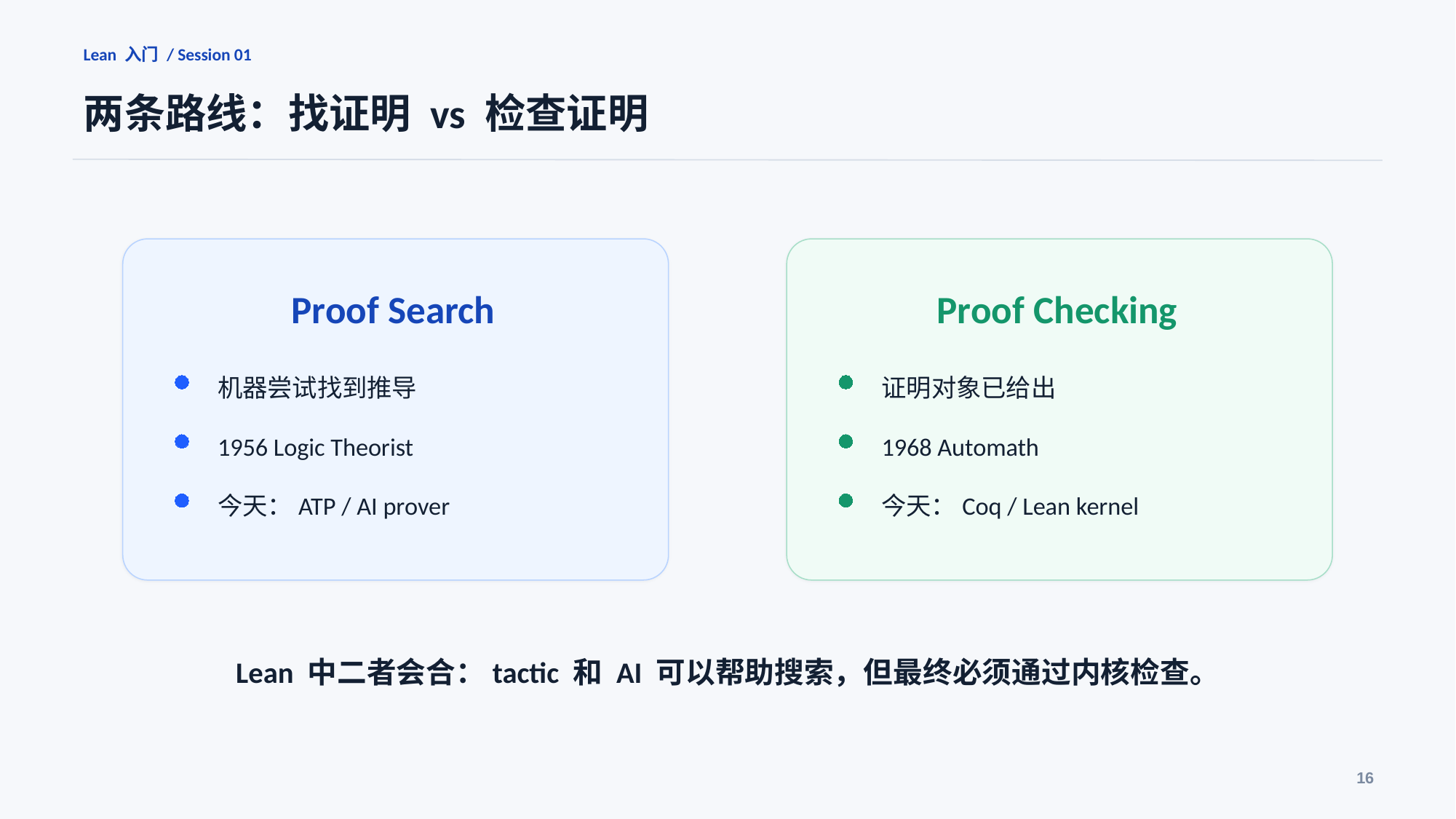

Lean 入门 / Session 01
两条路线：找证明 vs 检查证明

Proof Search
Proof Checking
机器尝试找到推导
证明对象已给出

1956 Logic Theorist
1968 Automath

今天：ATP / AI prover
今天：Coq / Lean kernel

Lean 中二者会合：tactic 和 AI 可以帮助搜索，但最终必须通过内核检查。
16